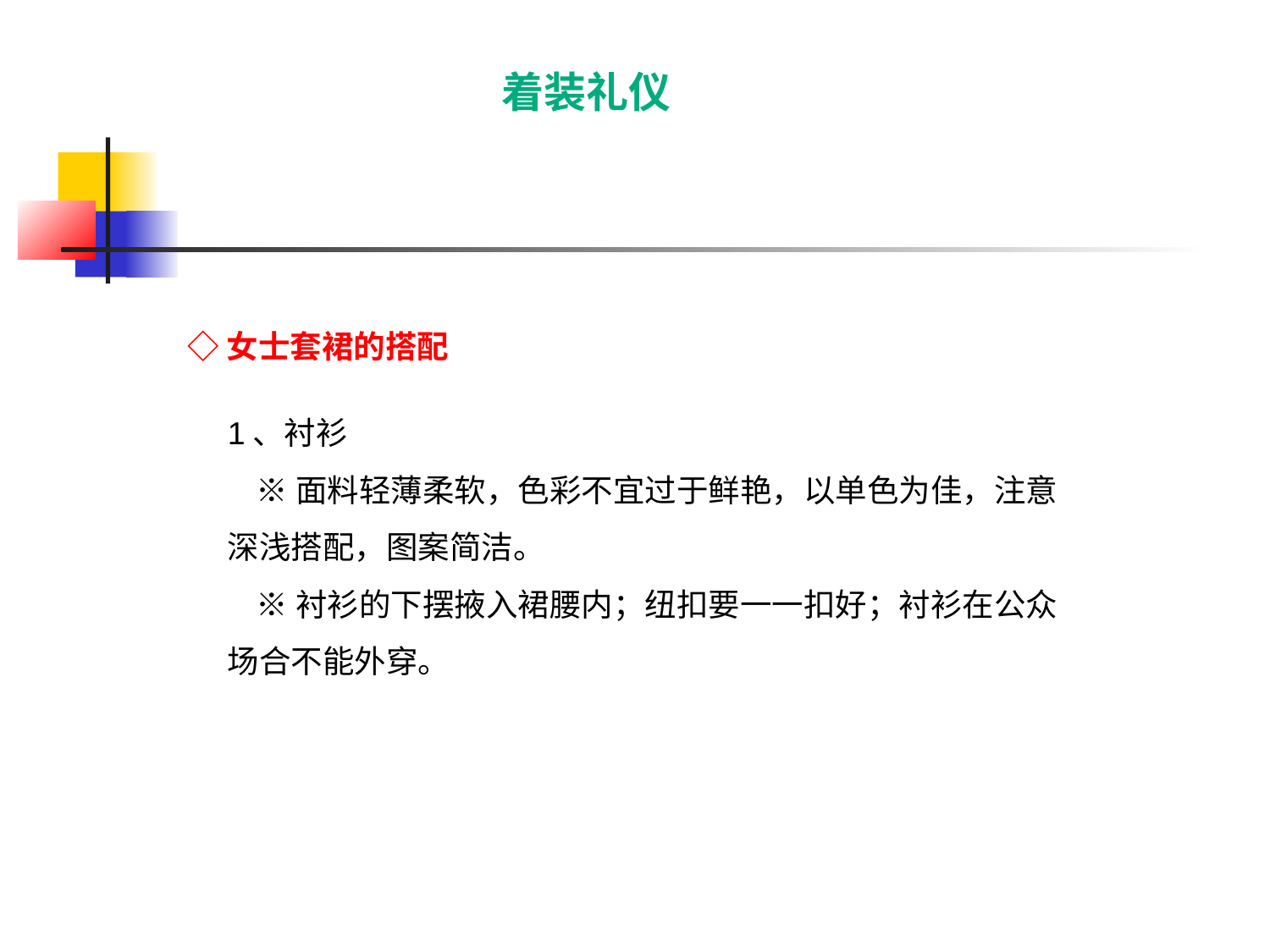

着装礼仪
# ◇女士套裙的搭配
1、衬衫
    ※面料轻薄柔软，色彩不宜过于鲜艳，以单色为佳，注意深浅搭配，图案简洁。
    ※衬衫的下摆掖入裙腰内；纽扣要一一扣好；衬衫在公众场合不能外穿。